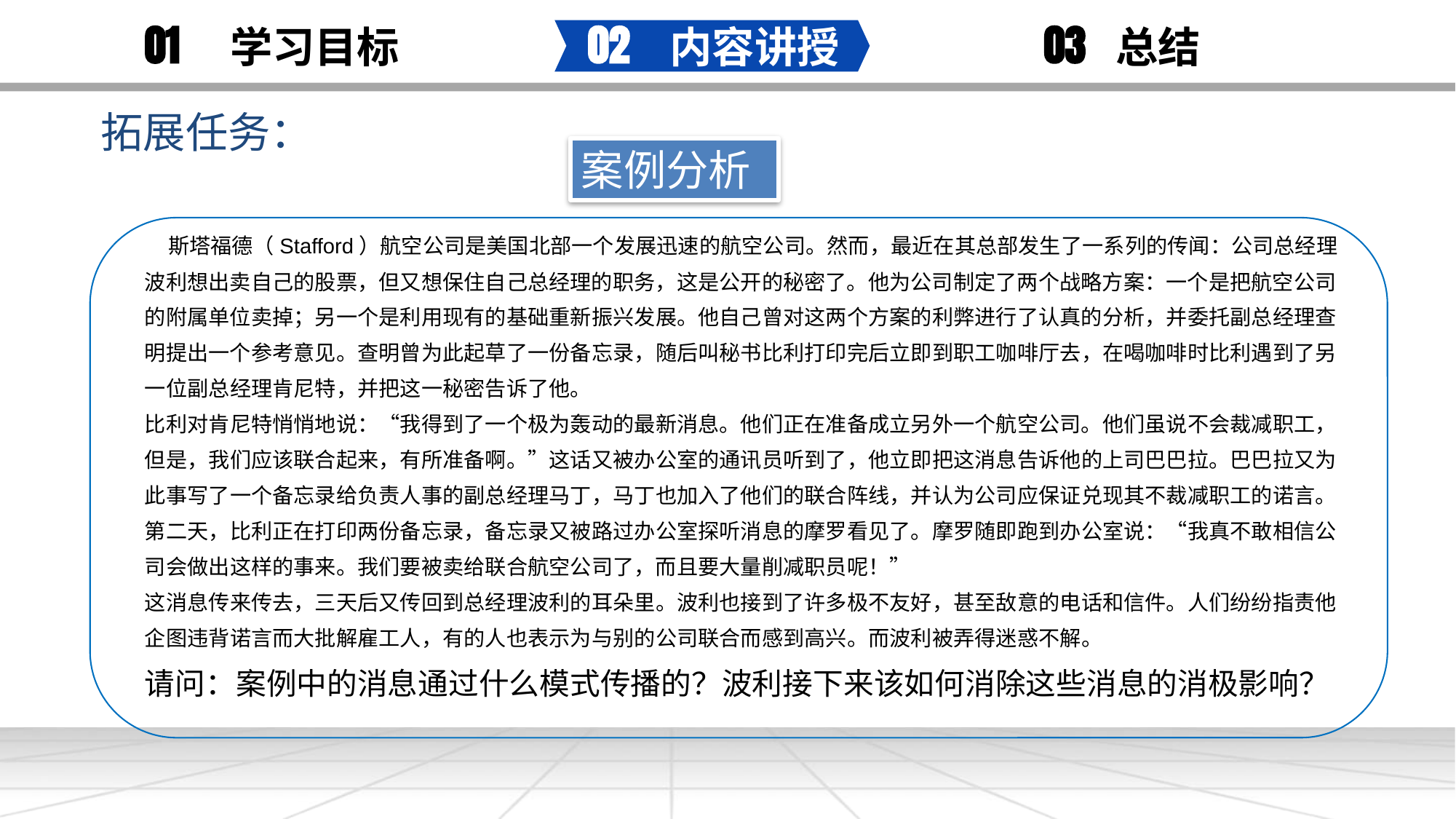

02   内容讲授
03  总结
01    学习目标

拓展任务：
添加
标题
案例分析

    斯塔福德（Stafford）航空公司是美国北部一个发展迅速的航空公司。然而，最近在其总部发生了一系列的传闻：公司总经理波利想出卖自己的股票，但又想保住自己总经理的职务，这是公开的秘密了。他为公司制定了两个战略方案：一个是把航空公司的附属单位卖掉；另一个是利用现有的基础重新振兴发展。他自己曾对这两个方案的利弊进行了认真的分析，并委托副总经理查明提出一个参考意见。查明曾为此起草了一份备忘录，随后叫秘书比利打印完后立即到职工咖啡厅去，在喝咖啡时比利遇到了另一位副总经理肯尼特，并把这一秘密告诉了他。
比利对肯尼特悄悄地说：“我得到了一个极为轰动的最新消息。他们正在准备成立另外一个航空公司。他们虽说不会裁减职工，但是，我们应该联合起来，有所准备啊。”这话又被办公室的通讯员听到了，他立即把这消息告诉他的上司巴巴拉。巴巴拉又为此事写了一个备忘录给负责人事的副总经理马丁，马丁也加入了他们的联合阵线，并认为公司应保证兑现其不裁减职工的诺言。
第二天，比利正在打印两份备忘录，备忘录又被路过办公室探听消息的摩罗看见了。摩罗随即跑到办公室说：“我真不敢相信公司会做出这样的事来。我们要被卖给联合航空公司了，而且要大量削减职员呢！”
这消息传来传去，三天后又传回到总经理波利的耳朵里。波利也接到了许多极不友好，甚至敌意的电话和信件。人们纷纷指责他企图违背诺言而大批解雇工人，有的人也表示为与别的公司联合而感到高兴。而波利被弄得迷惑不解。
请问：案例中的消息通过什么模式传播的？波利接下来该如何消除这些消息的消极影响？